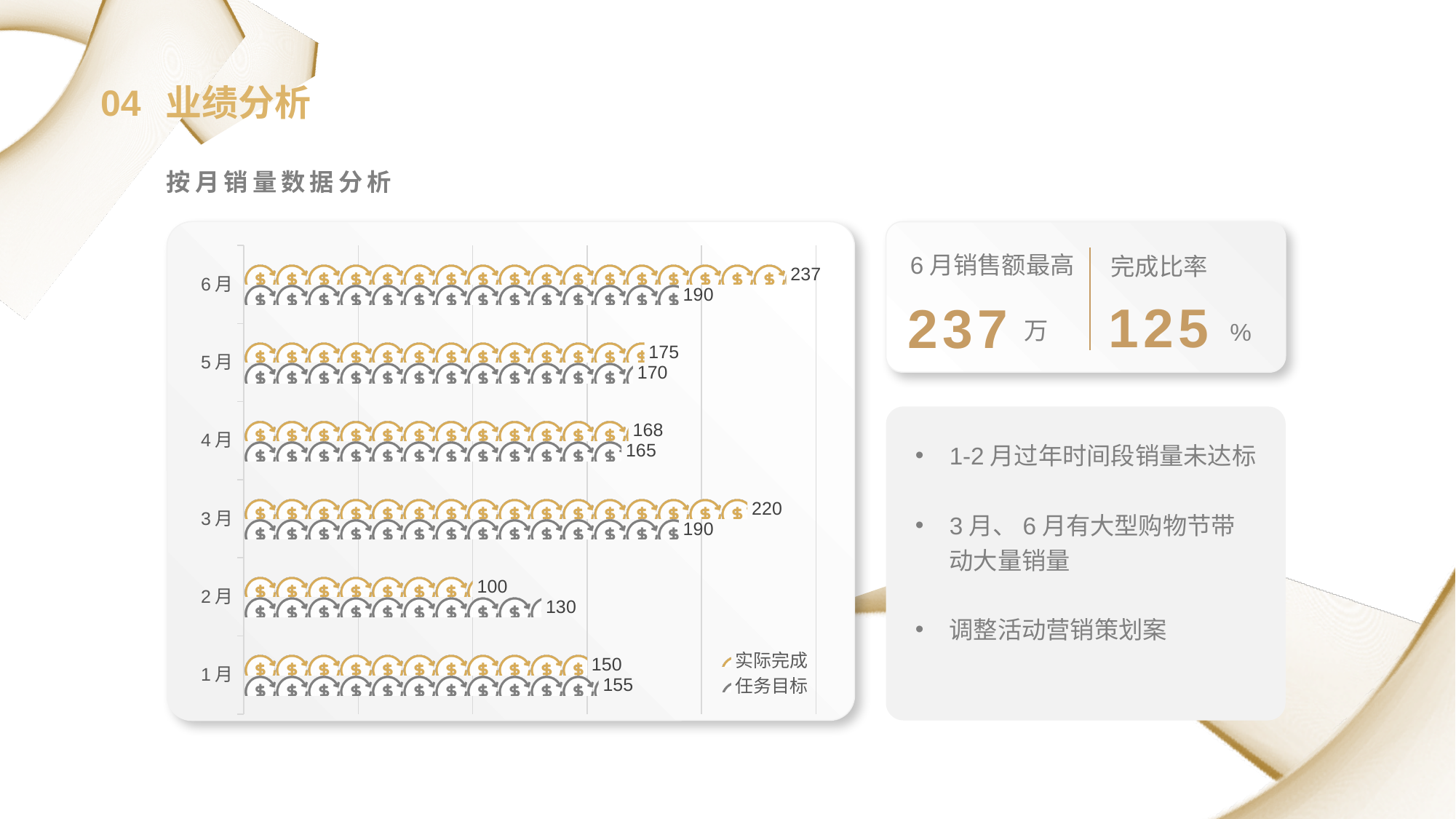

04
业绩分析
按月销量数据分析

### Chart

| Category | 任务目标 | 实际完成 |
|---|---|---|
| 1月 | 155.0 | 150.0 |
| 2月 | 130.0 | 100.0 |
| 3月 | 190.0 | 220.0 |
| 4月 | 165.0 | 168.0 |
| 5月 | 170.0 | 175.0 |
| 6月 | 190.0 | 237.0 |
6月销售额最高
完成比率
125
237
万
%

1-2月过年时间段销量未达标

3月、6月有大型购物节带动大量销量

调整活动营销策划案